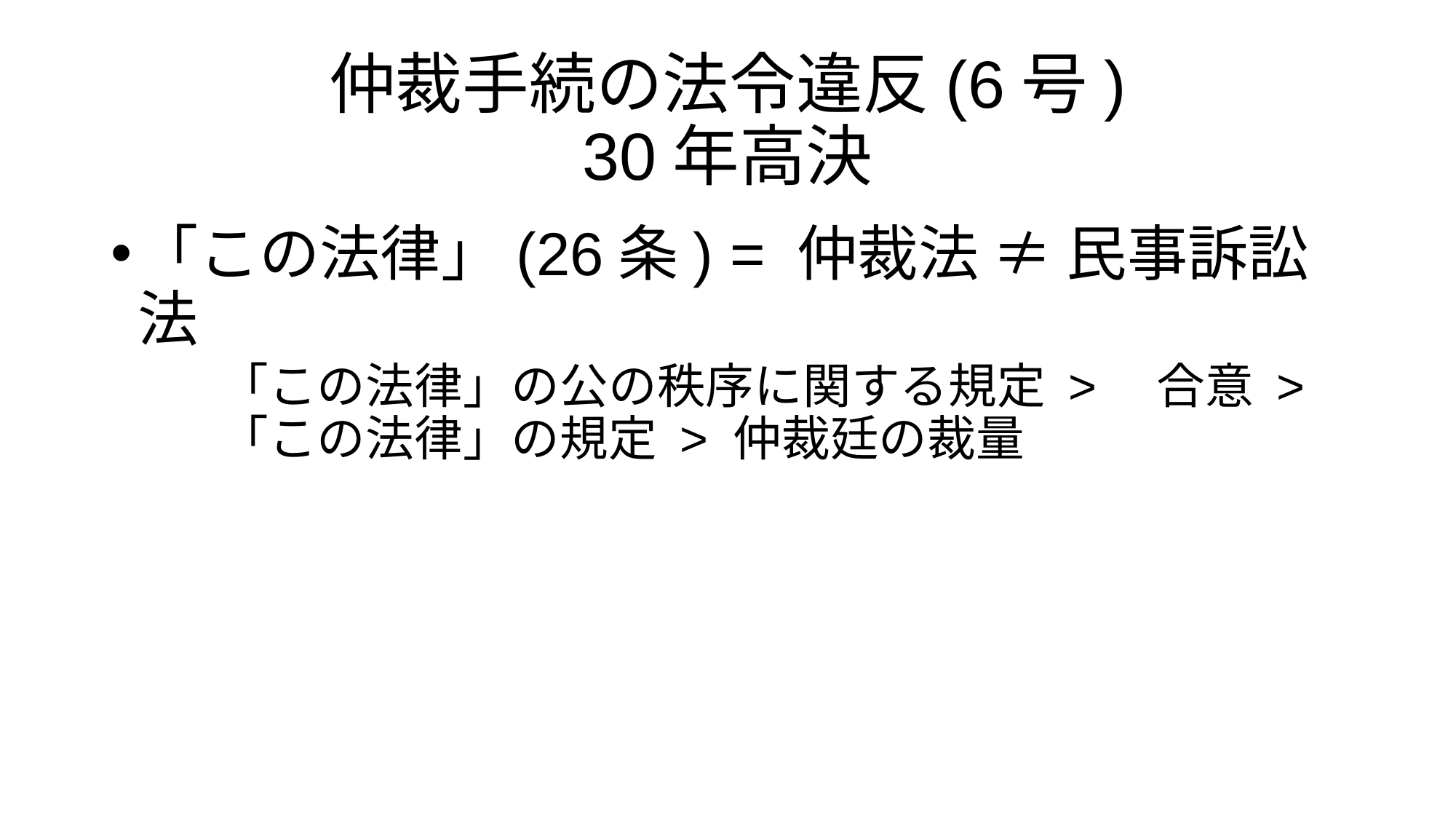

# 仲裁手続の法令違反(6号) 30年高決
「この法律」(26条) = 仲裁法 ≠ 民事訴訟法
「この法律」の公の秩序に関する規定 >　合意 > 「この法律」の規定 > 仲裁廷の裁量